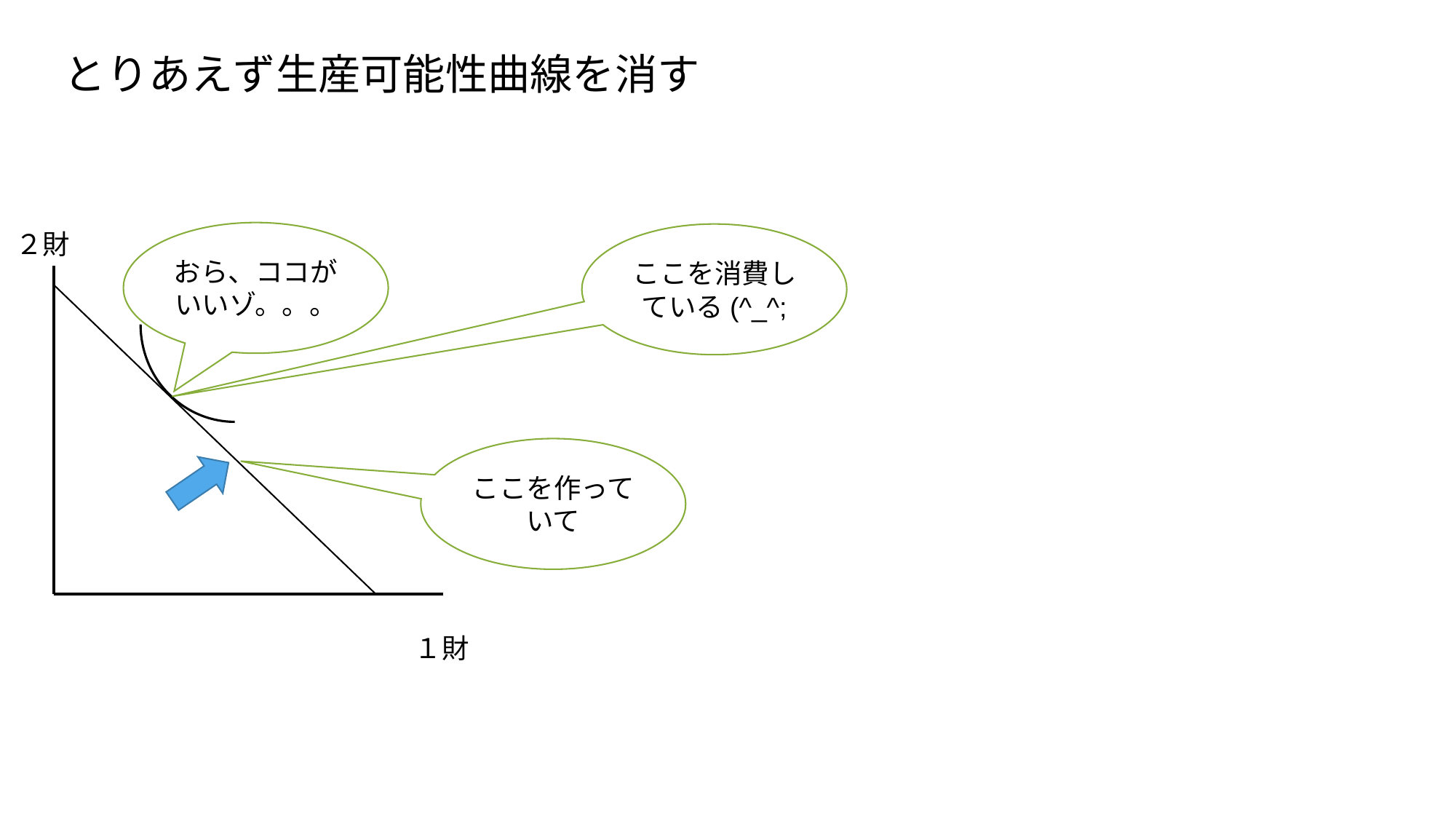

とりあえず生産可能性曲線を消す
２財
おら、ココがいいゾ。。。
ここを消費している(^_^;

ここを作っていて

１財